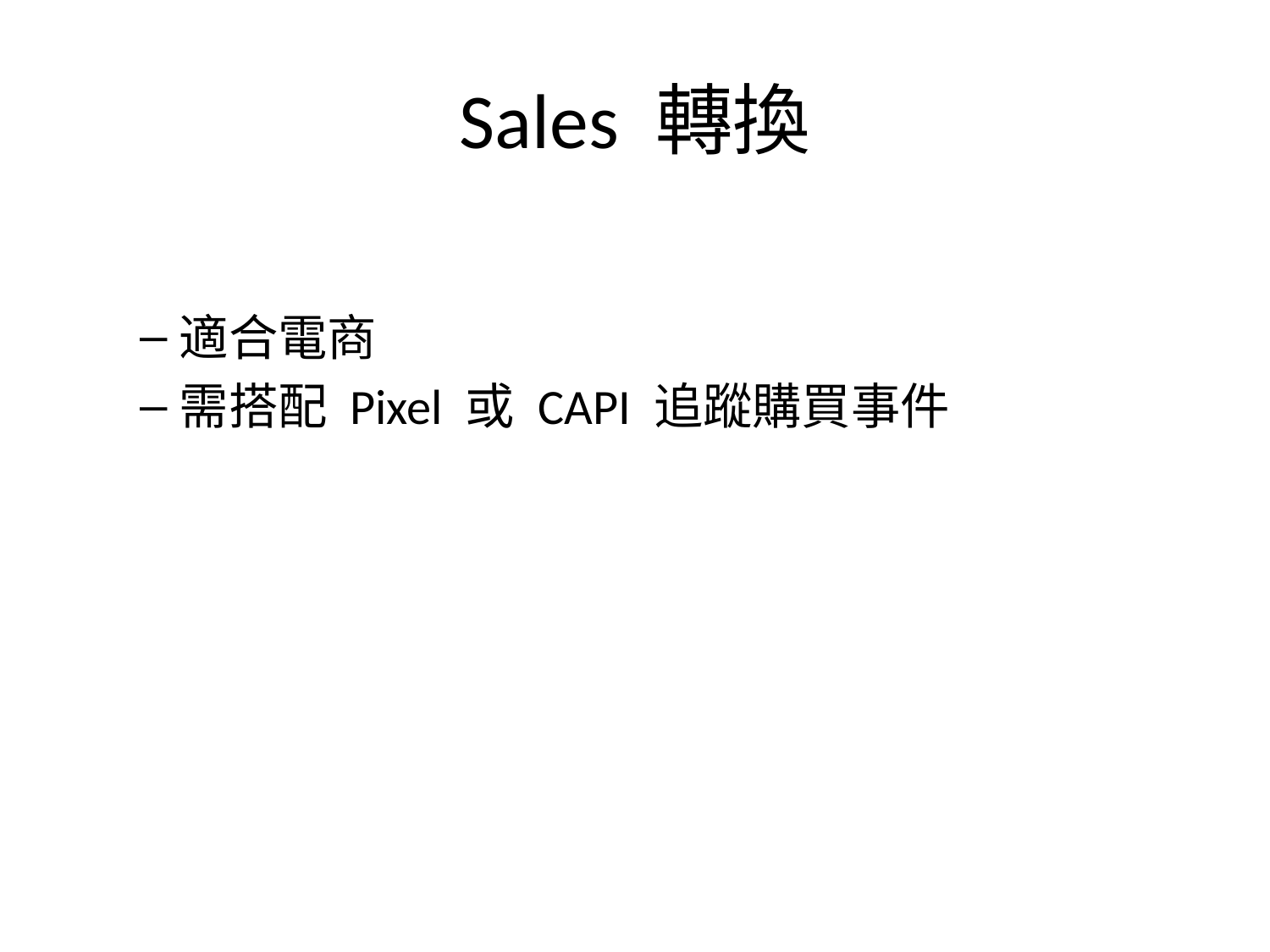

# Sales 轉換

適合電商
需搭配 Pixel 或 CAPI 追蹤購買事件